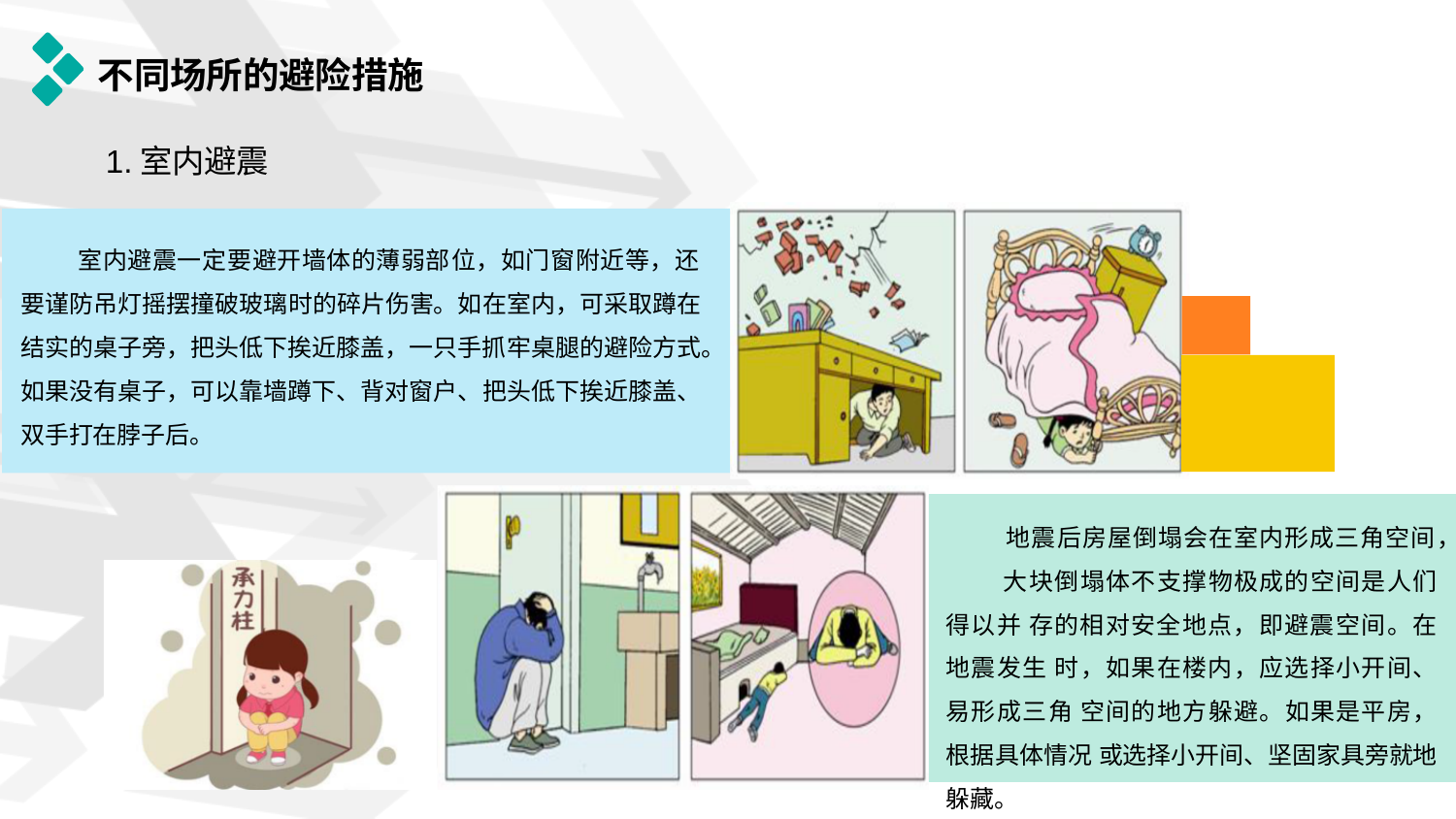

# 不同场所的避险措施

1.室内避震

室内避震一定要避开墙体的薄弱部位，如门窗附近等，还 要谨防吊灯摇摆撞破玻璃时的碎片伤害。如在室内，可采取蹲在 结实的桌子旁，把头低下挨近膝盖，一只手抓牢桌腿的避险方式。 如果没有桌子，可以靠墙蹲下、背对窗户、把头低下挨近膝盖、 双手打在脖子后。

地震后房屋倒塌会在室内形成三角空间，
大块倒塌体不支撑物极成的空间是人们得以并 存的相对安全地点，即避震空间。在地震发生 时，如果在楼内，应选择小开间、易形成三角 空间的地方躲避。如果是平房，根据具体情况 或选择小开间、坚固家具旁就地躲藏。